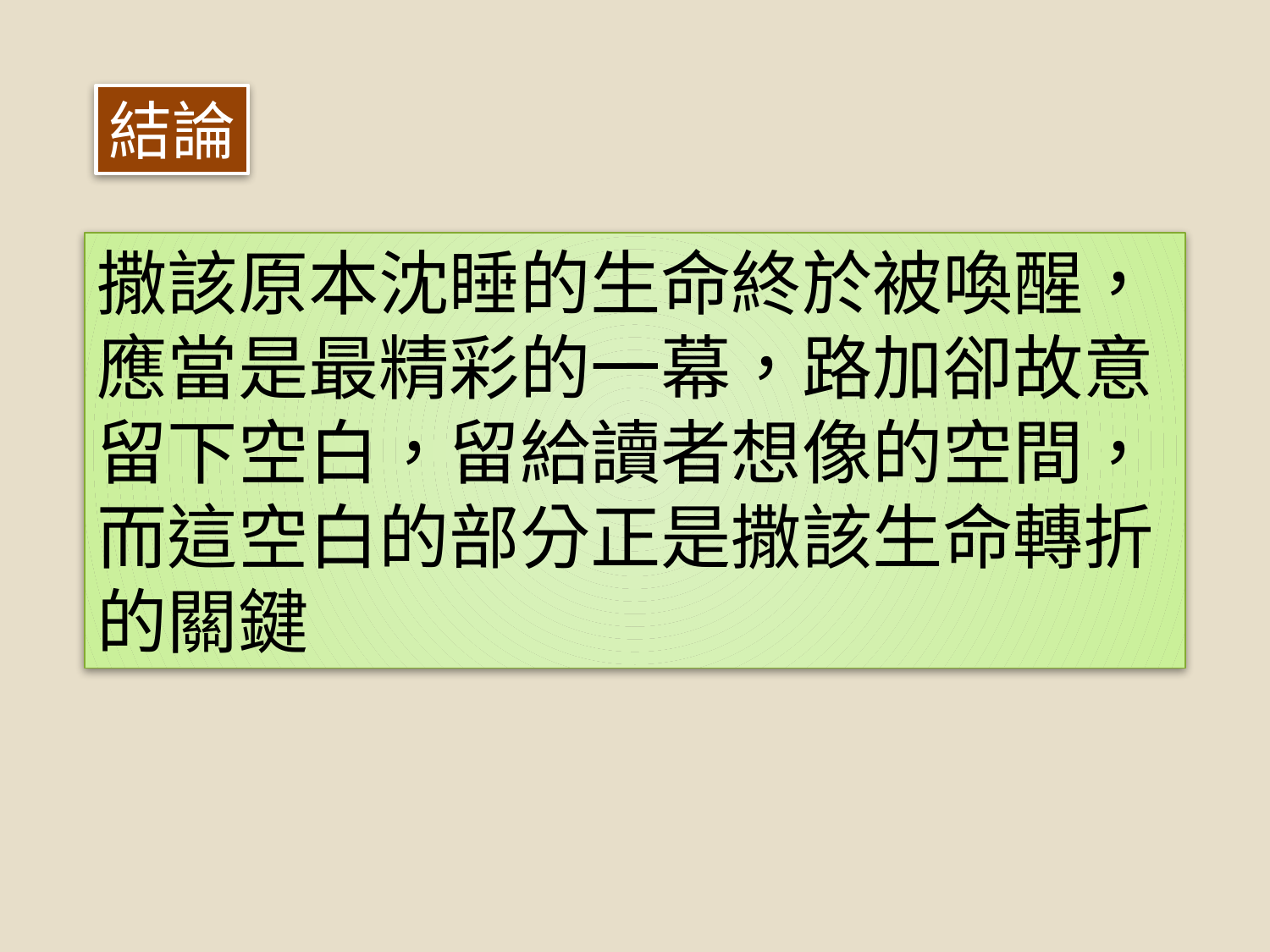

結論
撒該原本沈睡的生命終於被喚醒，應當是最精彩的一幕，路加卻故意留下空白，留給讀者想像的空間，而這空白的部分正是撒該生命轉折的關鍵